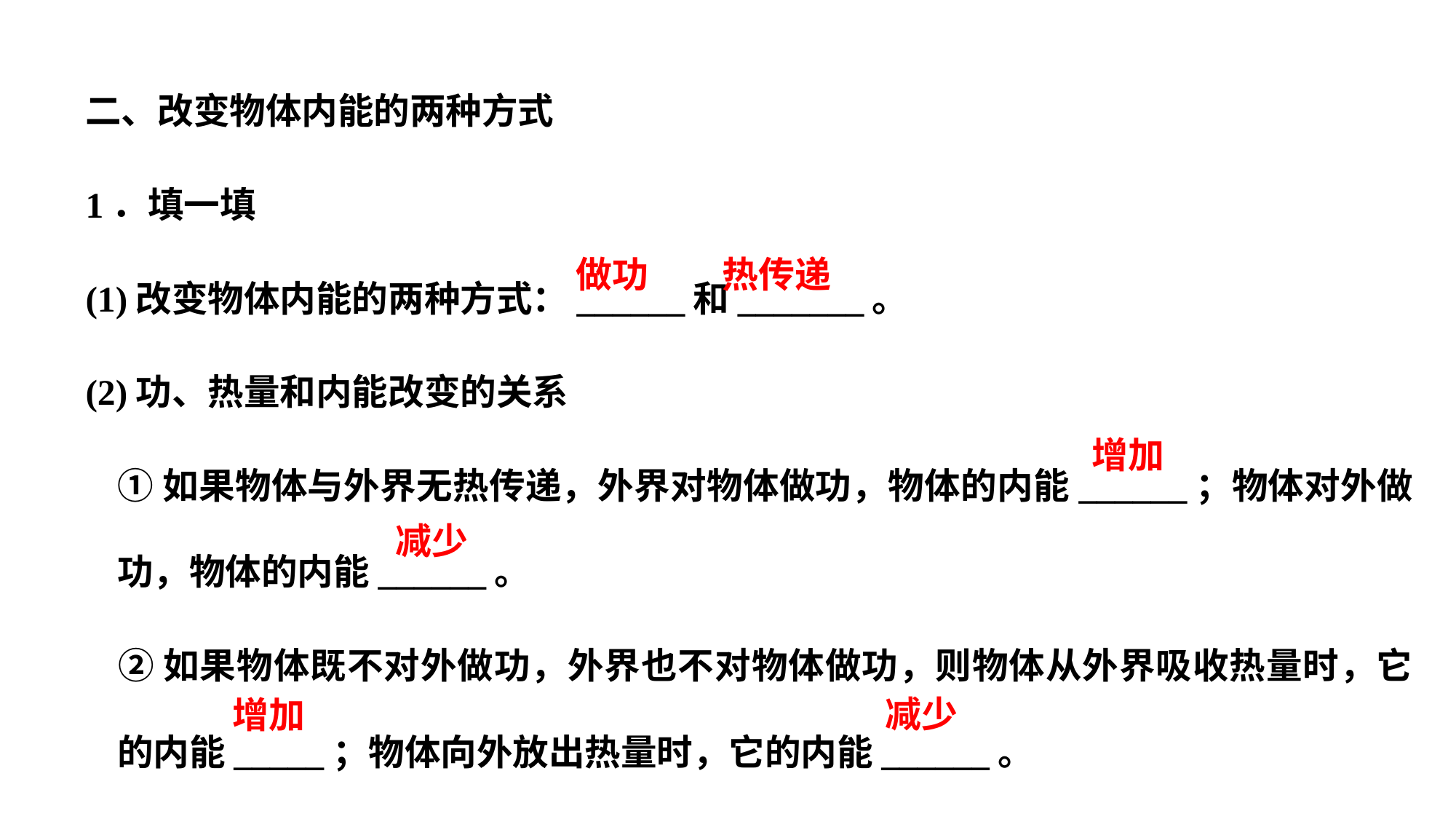

二、改变物体内能的两种方式
1．填一填
(1)改变物体内能的两种方式：______和_______。
(2)功、热量和内能改变的关系
	①如果物体与外界无热传递，外界对物体做功，物体的内能______；物体对外做功，物体的内能______。
	②如果物体既不对外做功，外界也不对物体做功，则物体从外界吸收热量时，它的内能_____；物体向外放出热量时，它的内能______。

热传递
做功
增加
减少
减少
增加